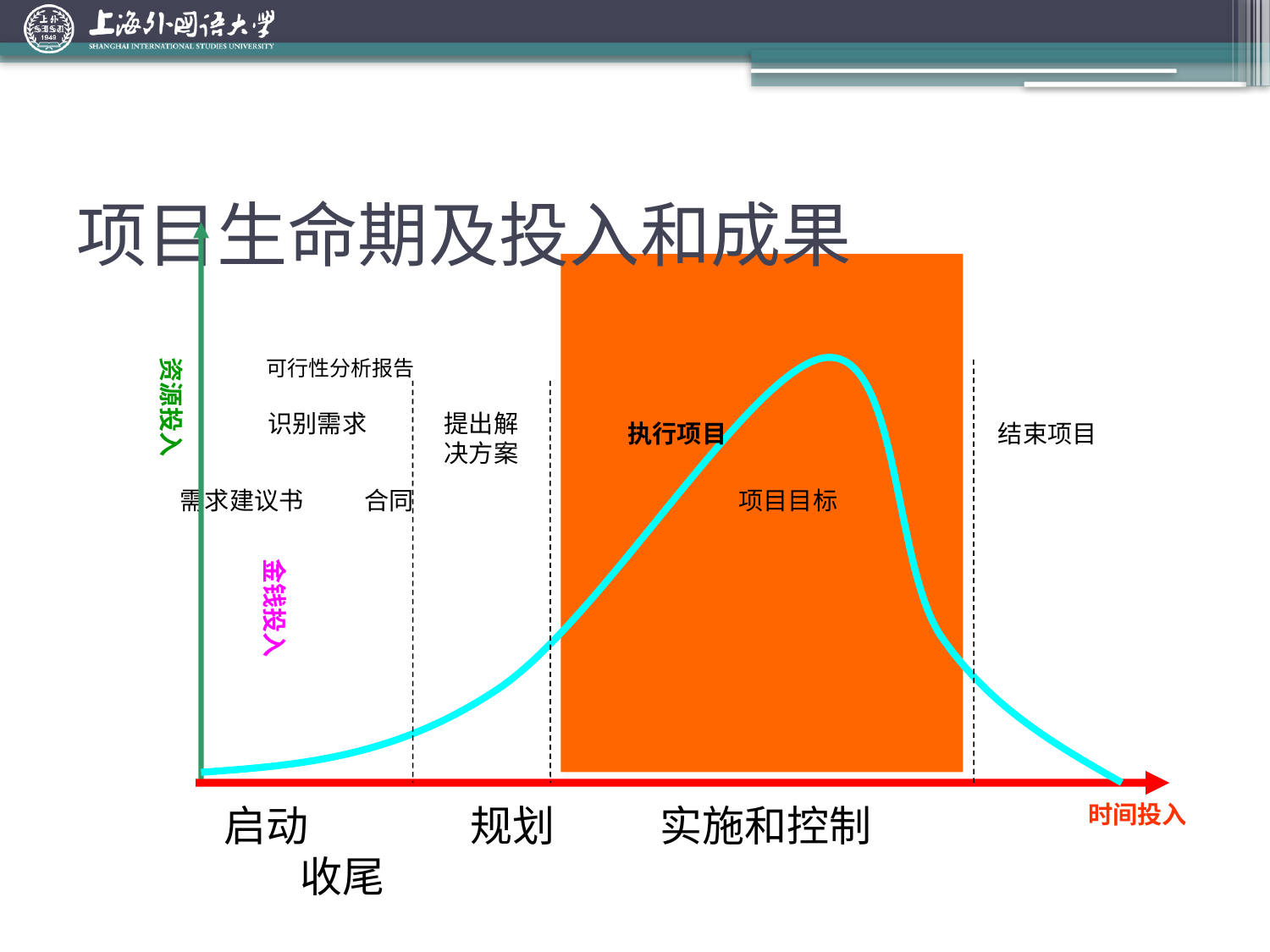

# 项目生命期及投入和成果

资源投入

可行性分析报告

识别需求
提出解决方案
执行项目
结束项目

               需求建议书           合同                                                           项目目标
金钱投入

启动                 规划           实施和控制                                收尾
时间投入